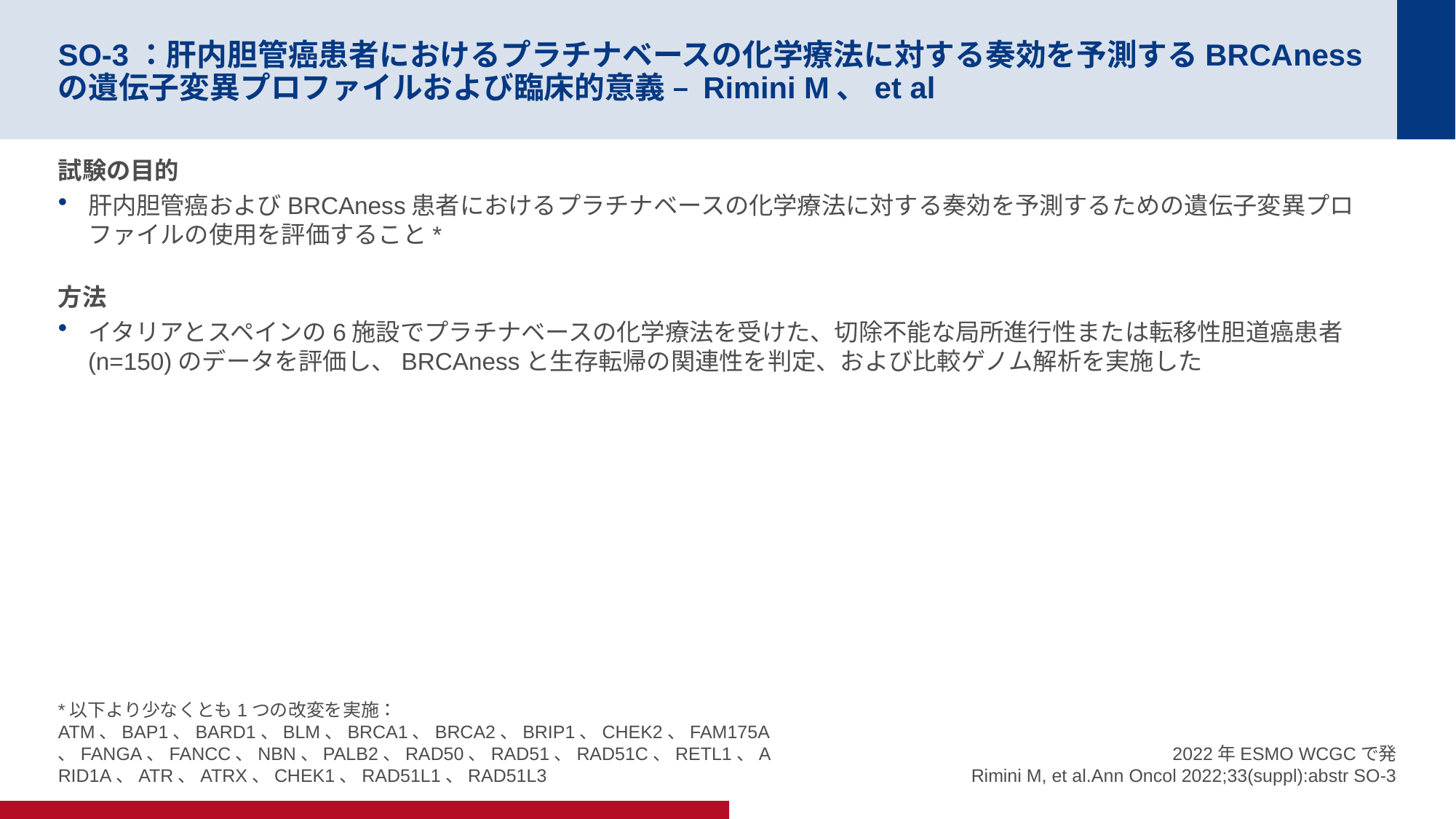

# SO-3：肝内胆管癌患者におけるプラチナベースの化学療法に対する奏効を予測するBRCAnessの遺伝子変異プロファイルおよび臨床的意義 – Rimini M、et al
試験の目的
肝内胆管癌およびBRCAness患者におけるプラチナベースの化学療法に対する奏効を予測するための遺伝子変異プロファイルの使用を評価すること*
方法
イタリアとスペインの6施設でプラチナベースの化学療法を受けた、切除不能な局所進行性または転移性胆道癌患者(n=150)のデータを評価し、BRCAnessと生存転帰の関連性を判定、および比較ゲノム解析を実施した
2022年ESMO WCGCで発
Rimini M, et al.Ann Oncol 2022;33(suppl):abstr SO-3
*以下より少なくとも1つの改変を実施：ATM、BAP1、BARD1、BLM、BRCA1、BRCA2、BRIP1、CHEK2、FAM175A、FANGA、FANCC、NBN、PALB2、RAD50、RAD51、RAD51C、RETL1、ARID1A、ATR、ATRX、CHEK1、RAD51L1、RAD51L3